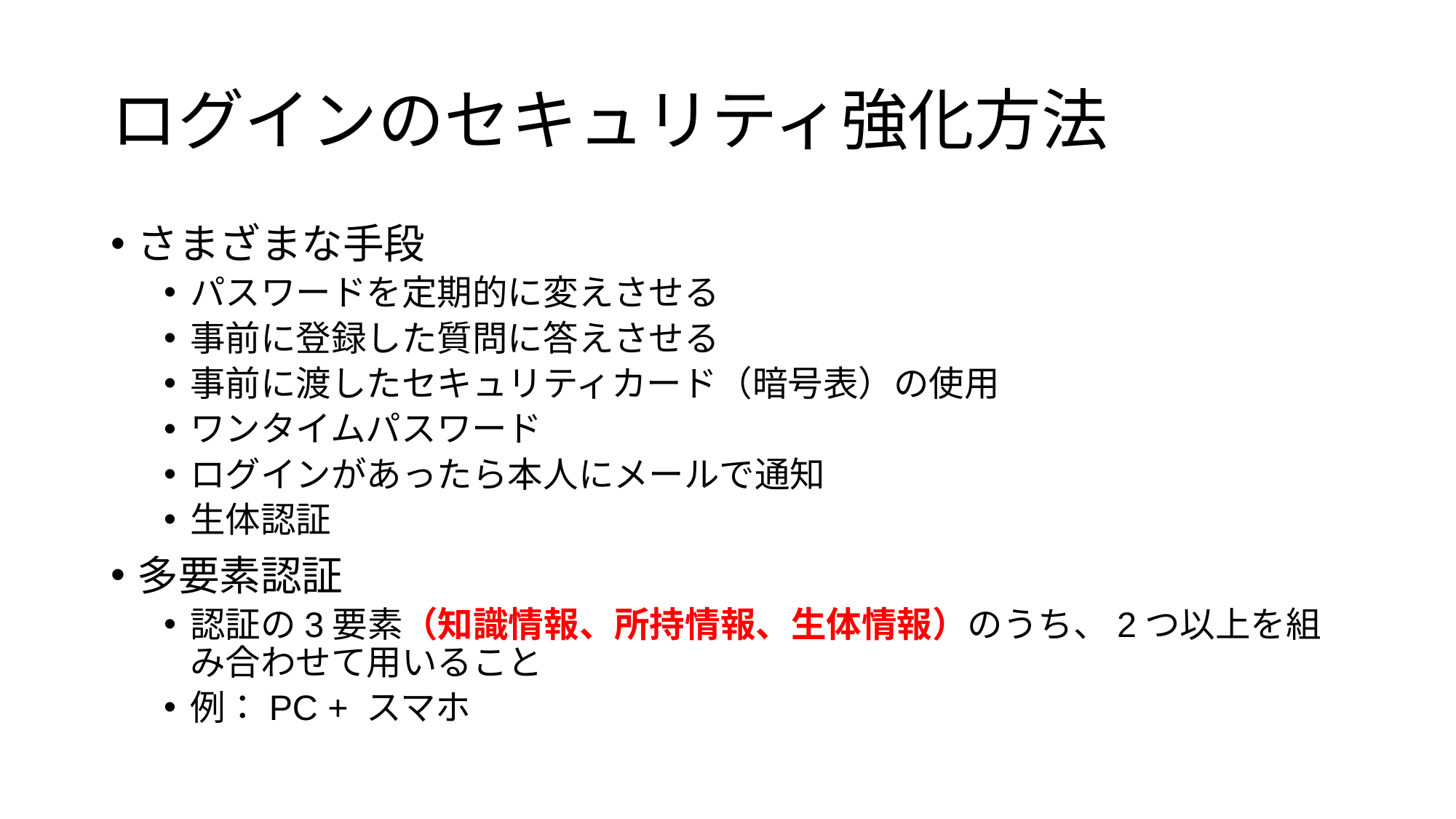

# ログインのセキュリティ強化方法
さまざまな手段
パスワードを定期的に変えさせる
事前に登録した質問に答えさせる
事前に渡したセキュリティカード（暗号表）の使用
ワンタイムパスワード
ログインがあったら本人にメールで通知
生体認証
多要素認証
認証の3要素（知識情報、所持情報、生体情報）のうち、2つ以上を組み合わせて用いること
例：PC + スマホ